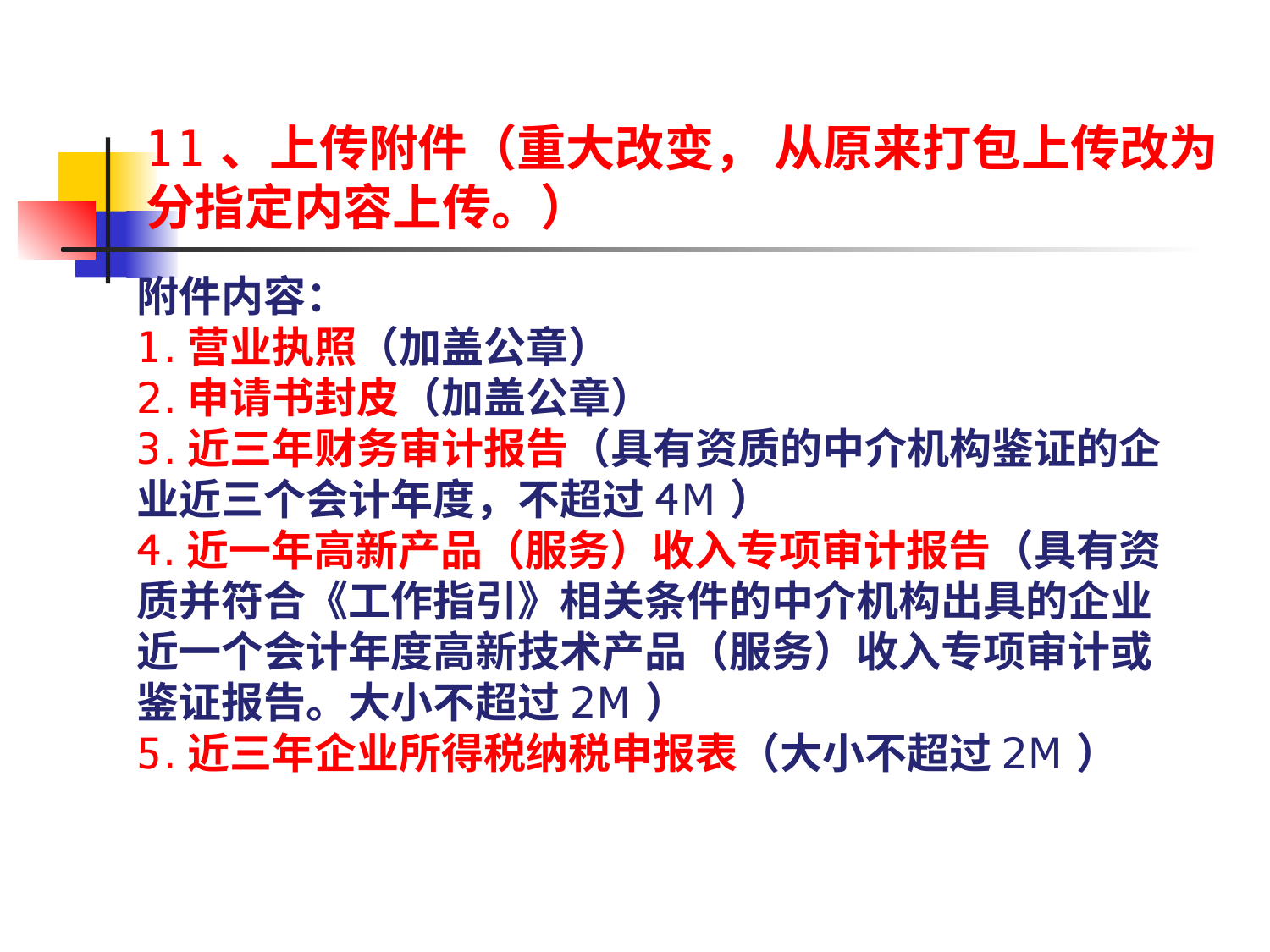

11、上传附件（重大改变， 从原来打包上传改为分指定内容上传。）
附件内容：
1.营业执照（加盖公章）
2.申请书封皮（加盖公章）
3.近三年财务审计报告（具有资质的中介机构鉴证的企业近三个会计年度，不超过4M）
4.近一年高新产品（服务）收入专项审计报告（具有资质并符合《工作指引》相关条件的中介机构出具的企业近一个会计年度高新技术产品（服务）收入专项审计或鉴证报告。大小不超过2M）
5.近三年企业所得税纳税申报表（大小不超过2M）